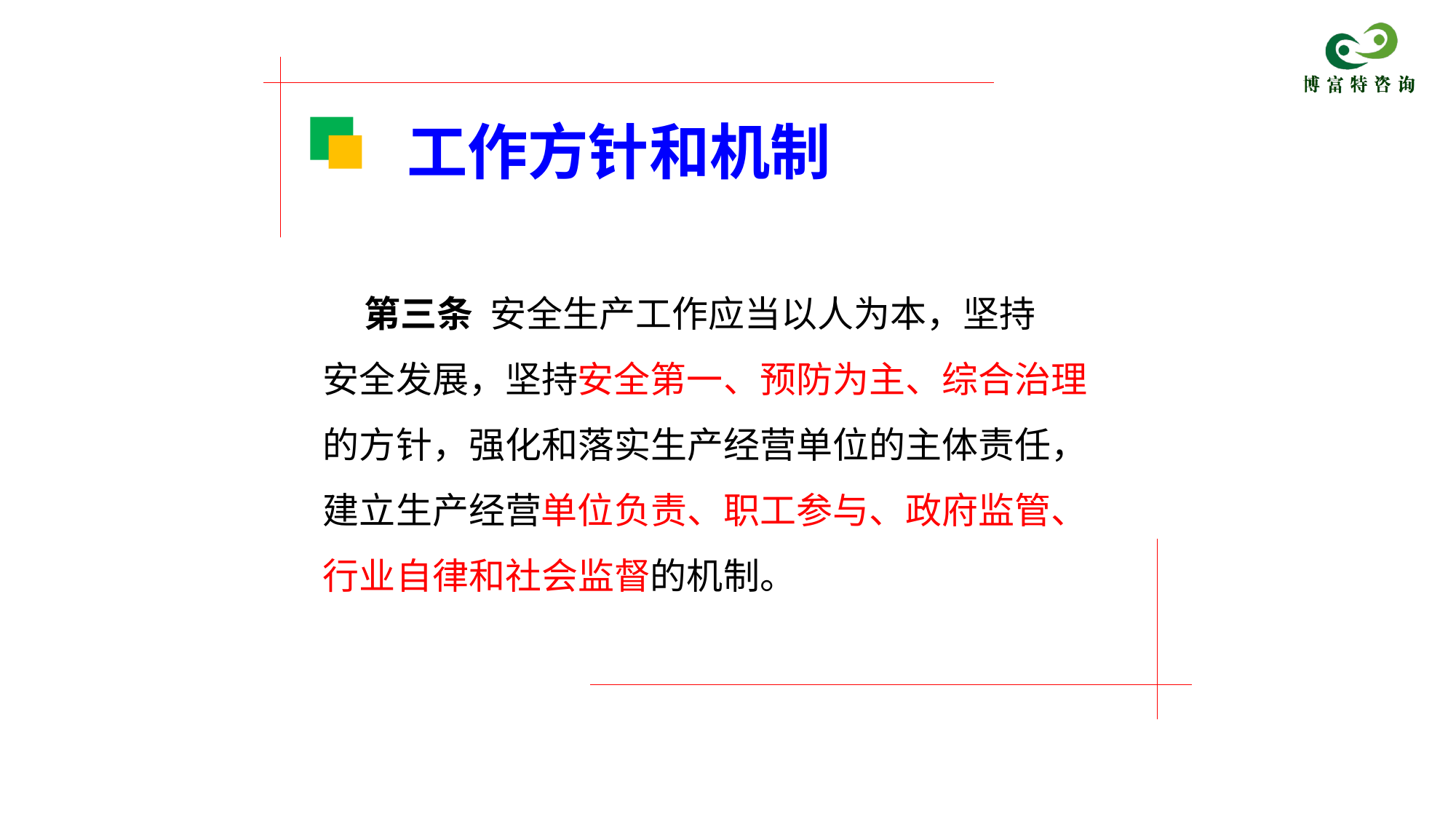

工作方针和机制

    第三条  安全生产工作应当以人为本，坚持
安全发展，坚持安全第一、预防为主、综合治理
的方针，强化和落实生产经营单位的主体责任，
建立生产经营单位负责、职工参与、政府监管、
行业自律和社会监督的机制。